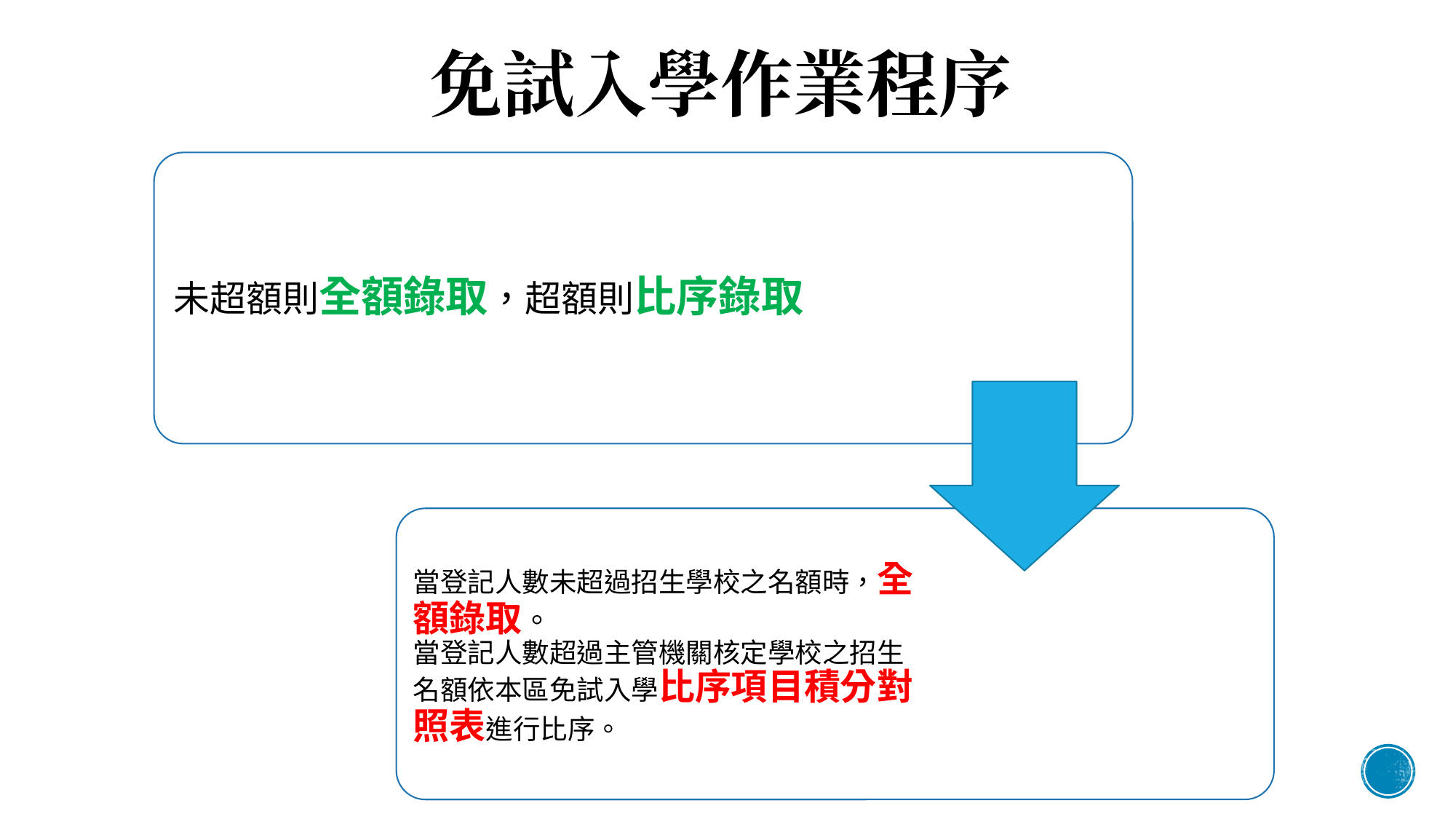

# 免試入學作業程序

未超額則全額錄取，超額則比序錄取

當登記人數未超過招生學校之名額時，全額錄取。
當登記人數超過主管機關核定學校之招生名額依本區免試入學比序項目積分對照表進行比序。